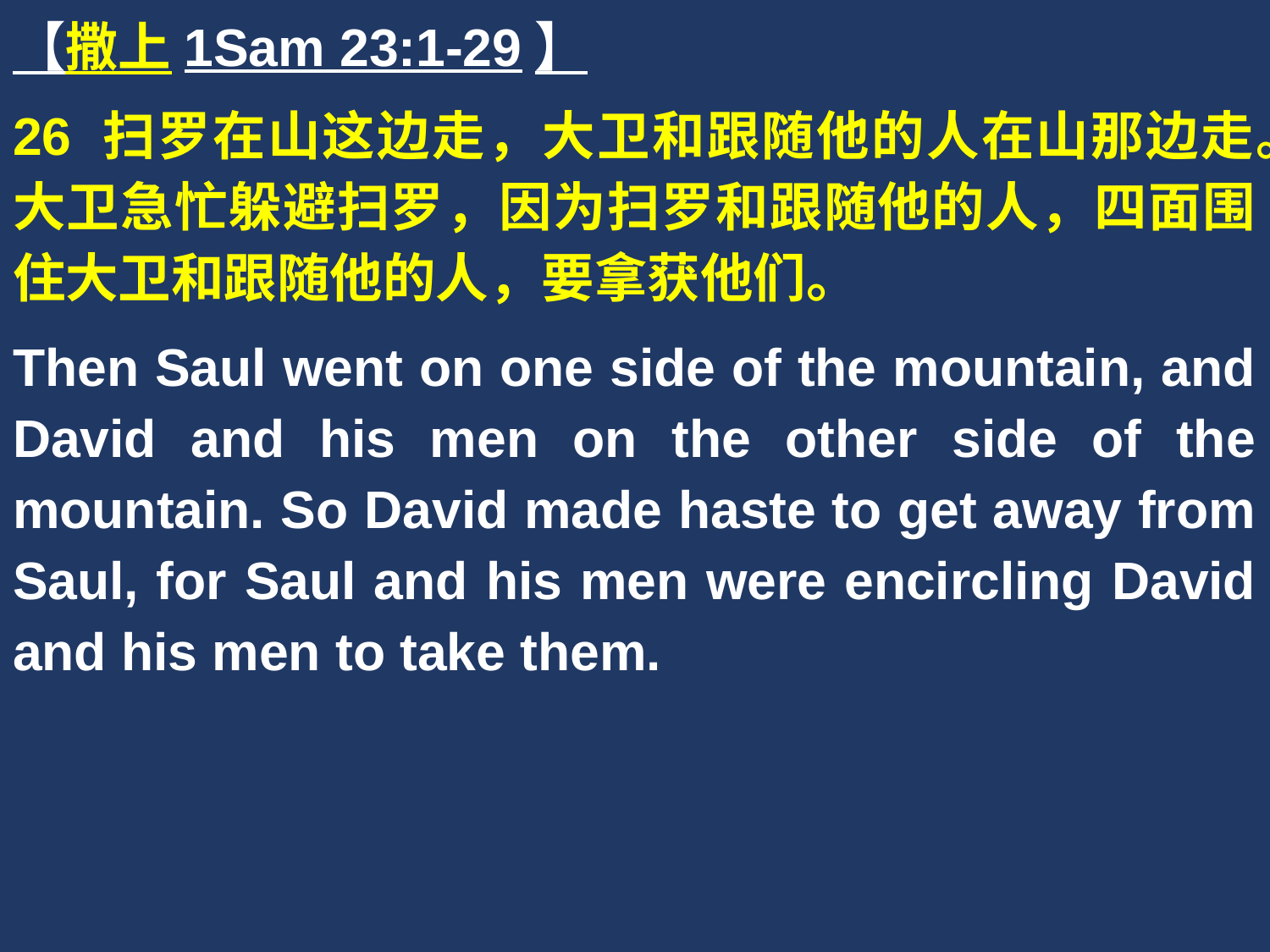

【撒上1Sam 23:1-29】
26 扫罗在山这边走，大卫和跟随他的人在山那边走。大卫急忙躲避扫罗，因为扫罗和跟随他的人，四面围住大卫和跟随他的人，要拿获他们。
Then Saul went on one side of the mountain, and David and his men on the other side of the mountain. So David made haste to get away from Saul, for Saul and his men were encircling David and his men to take them.